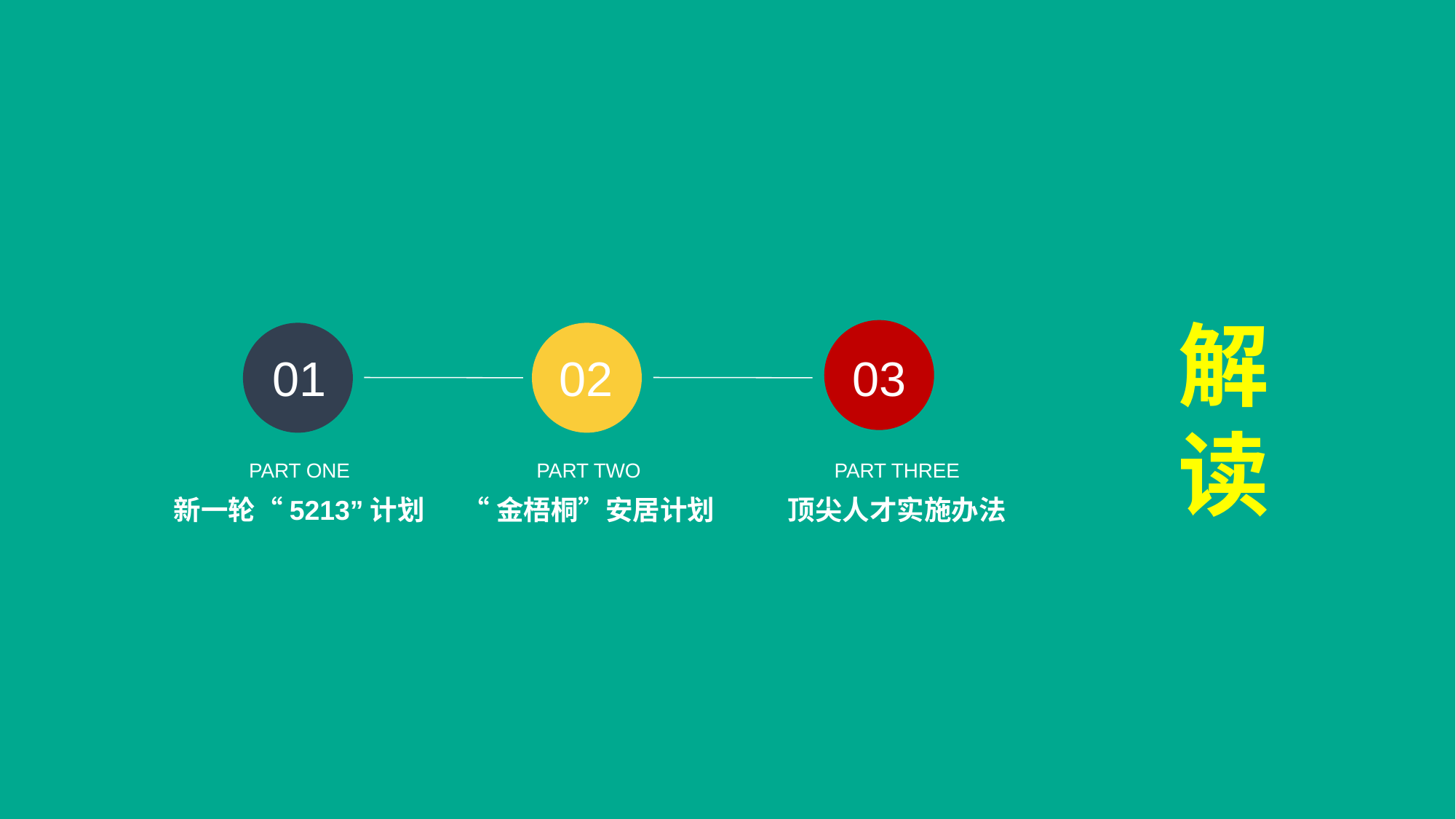

解
读

03

01

02
新一轮“5213”计划
PART ONE
“金梧桐”安居计划
PART TWO
顶尖人才实施办法
PART THREE